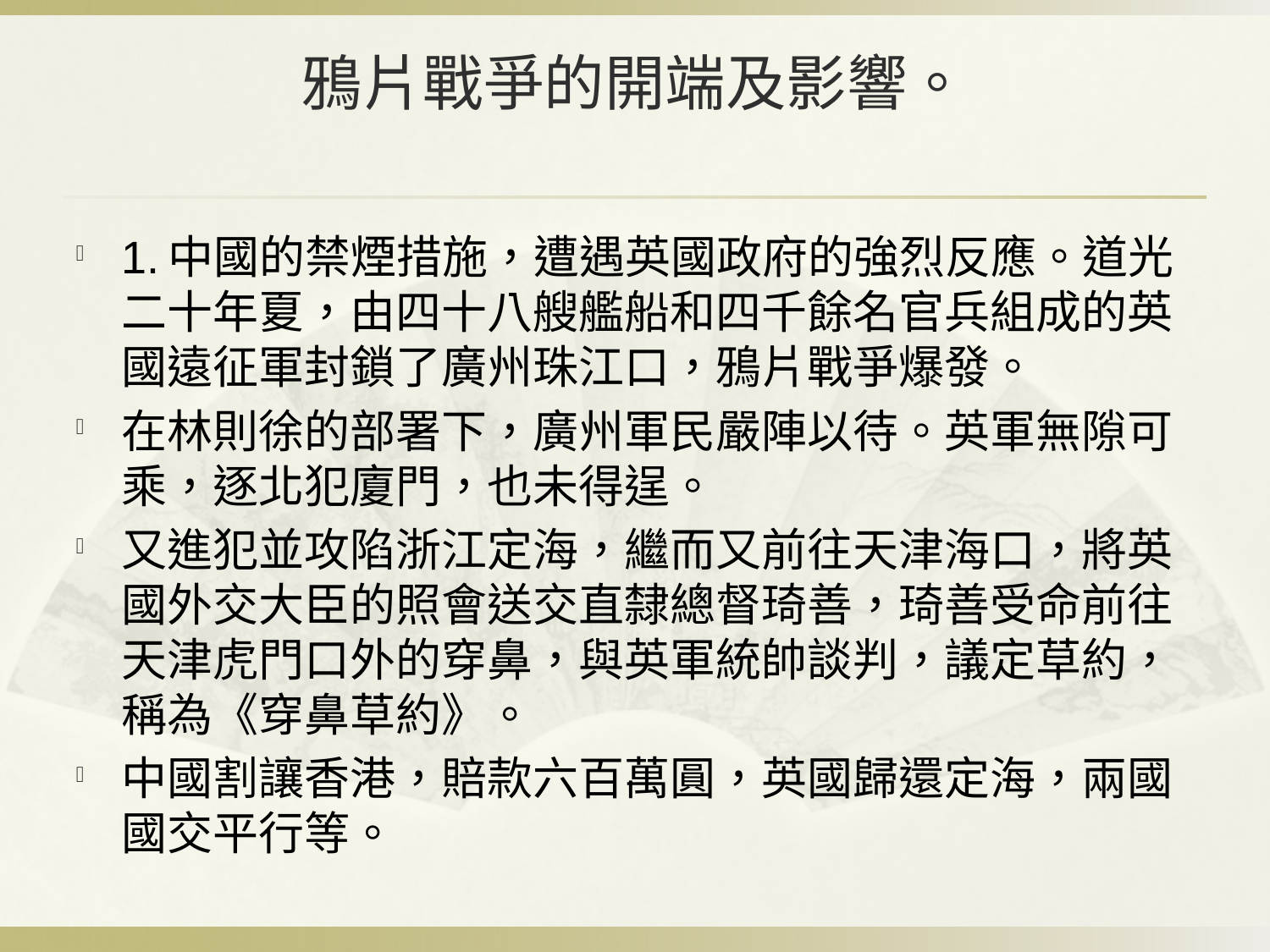

# 鴉片戰爭的開端及影響。
1.中國的禁煙措施，遭遇英國政府的強烈反應。道光二十年夏，由四十八艘艦船和四千餘名官兵組成的英國遠征軍封鎖了廣州珠江口，鴉片戰爭爆發。
在林則徐的部署下，廣州軍民嚴陣以待。英軍無隙可乘，逐北犯廈門，也未得逞。
又進犯並攻陷浙江定海，繼而又前往天津海口，將英國外交大臣的照會送交直隸總督琦善，琦善受命前往天津虎門口外的穿鼻，與英軍統帥談判，議定草約，稱為《穿鼻草約》。
中國割讓香港，賠款六百萬圓，英國歸還定海，兩國國交平行等。